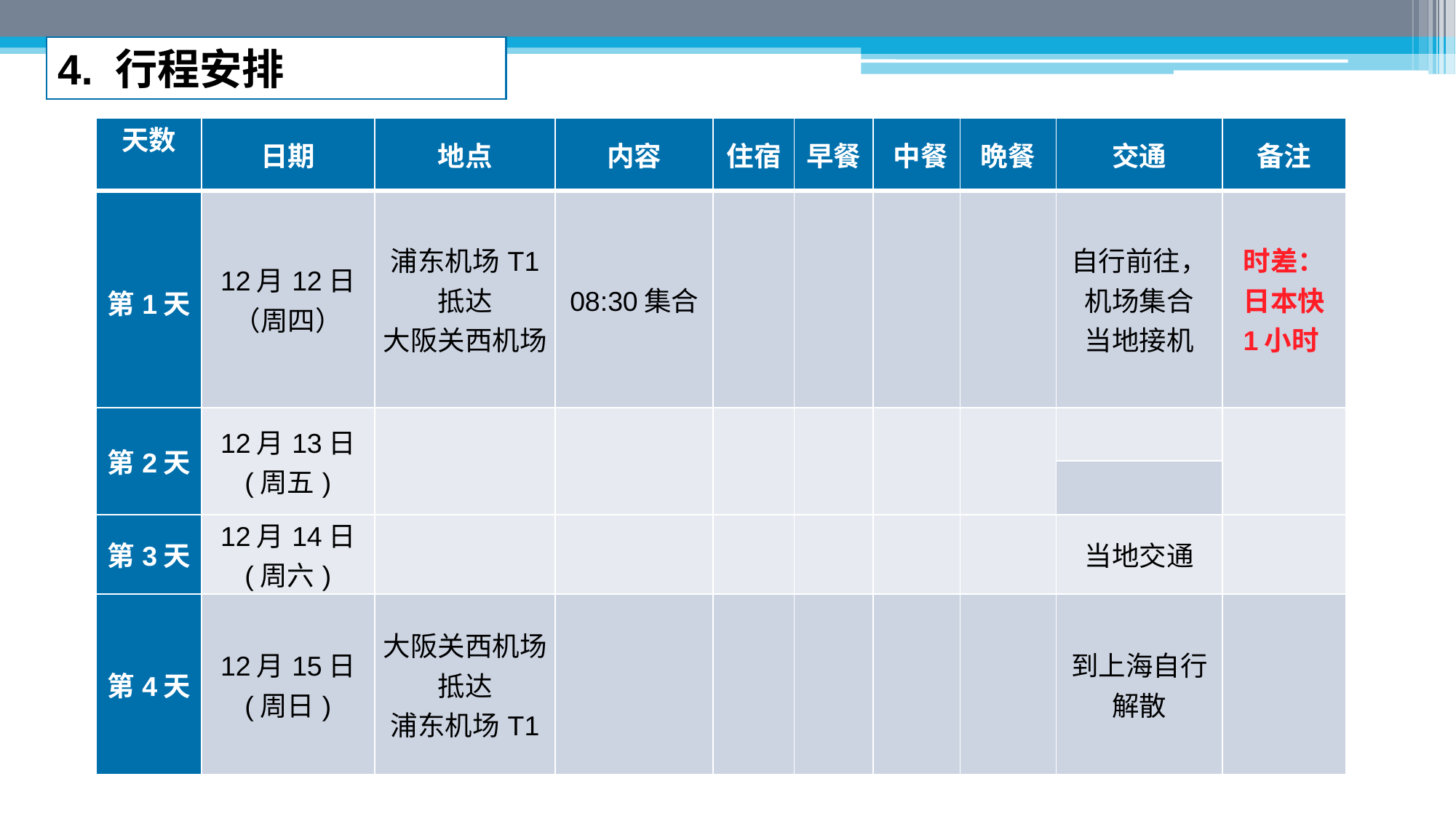

4. 行程安排
| 天数 | 日期 | 地点 | 内容 | 住宿 | 早餐 | 中餐 | 晩餐 | 交通 | 备注 |
| --- | --- | --- | --- | --- | --- | --- | --- | --- | --- |
| 第1天 | 12月12日（周四） | 浦东机场T1 抵达 大阪关西机场 | 08:30集合 |  |  |  |  | 自行前往，机场集合 当地接机 | 时差：日本快 1小时 |
| 第2天 | 12月13日 (周五) |  |  |  |  |  |  |  |  |
|  |  |  |  |  |  |  |  |  |  |
| 第3天 | 12月14日 (周六) |  |  |  |  |  |  | 当地交通 |  |
| 第4天 | 12月15日 (周日) | 大阪关西机场 抵达 浦东机场T1 |  |  |  |  |  | 到上海自行解散 |  |